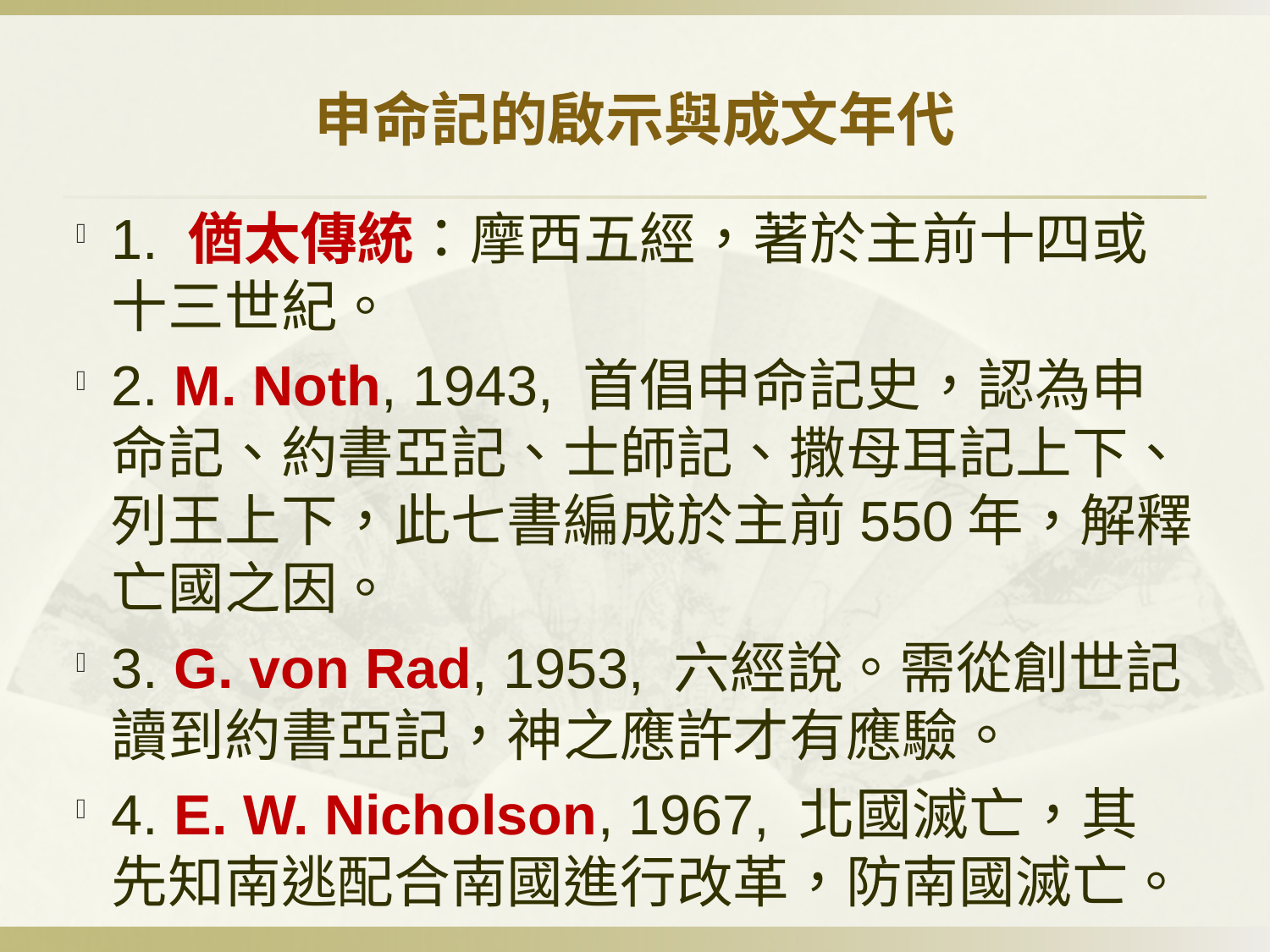

# 申命記的啟示與成文年代
1. 偤太傳統：摩西五經，著於主前十四或十三世紀。
2. M. Noth, 1943, 首倡申命記史，認為申命記、約書亞記、士師記、撒母耳記上下、列王上下，此七書編成於主前550年，解釋亡國之因。
3. G. von Rad, 1953, 六經說。需從創世記讀到約書亞記，神之應許才有應驗。
4. E. W. Nicholson, 1967, 北國滅亡，其先知南逃配合南國進行改革，防南國滅亡。